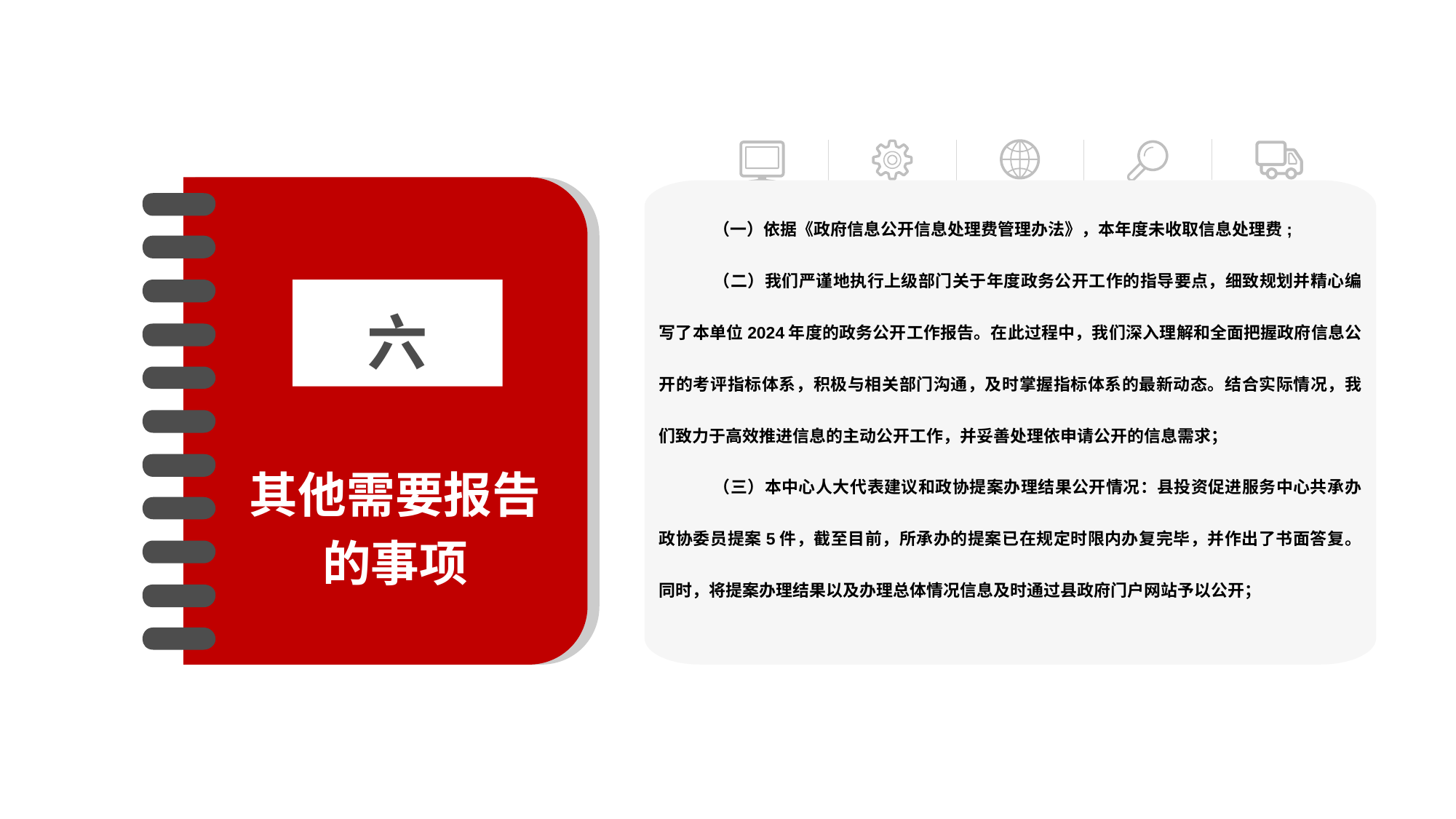

六
其他需要报告
的事项
（一）依据《政府信息公开信息处理费管理办法》，本年度未收取信息处理费;
（二）我们严谨地执行上级部门关于年度政务公开工作的指导要点，细致规划并精心编写了本单位2024年度的政务公开工作报告。在此过程中，我们深入理解和全面把握政府信息公开的考评指标体系，积极与相关部门沟通，及时掌握指标体系的最新动态。结合实际情况，我们致力于高效推进信息的主动公开工作，并妥善处理依申请公开的信息需求；
（三）本中心人大代表建议和政协提案办理结果公开情况：县投资促进服务中心共承办政协委员提案5件，截至目前，所承办的提案已在规定时限内办复完毕，并作出了书面答复。同时，将提案办理结果以及办理总体情况信息及时通过县政府门户网站予以公开；